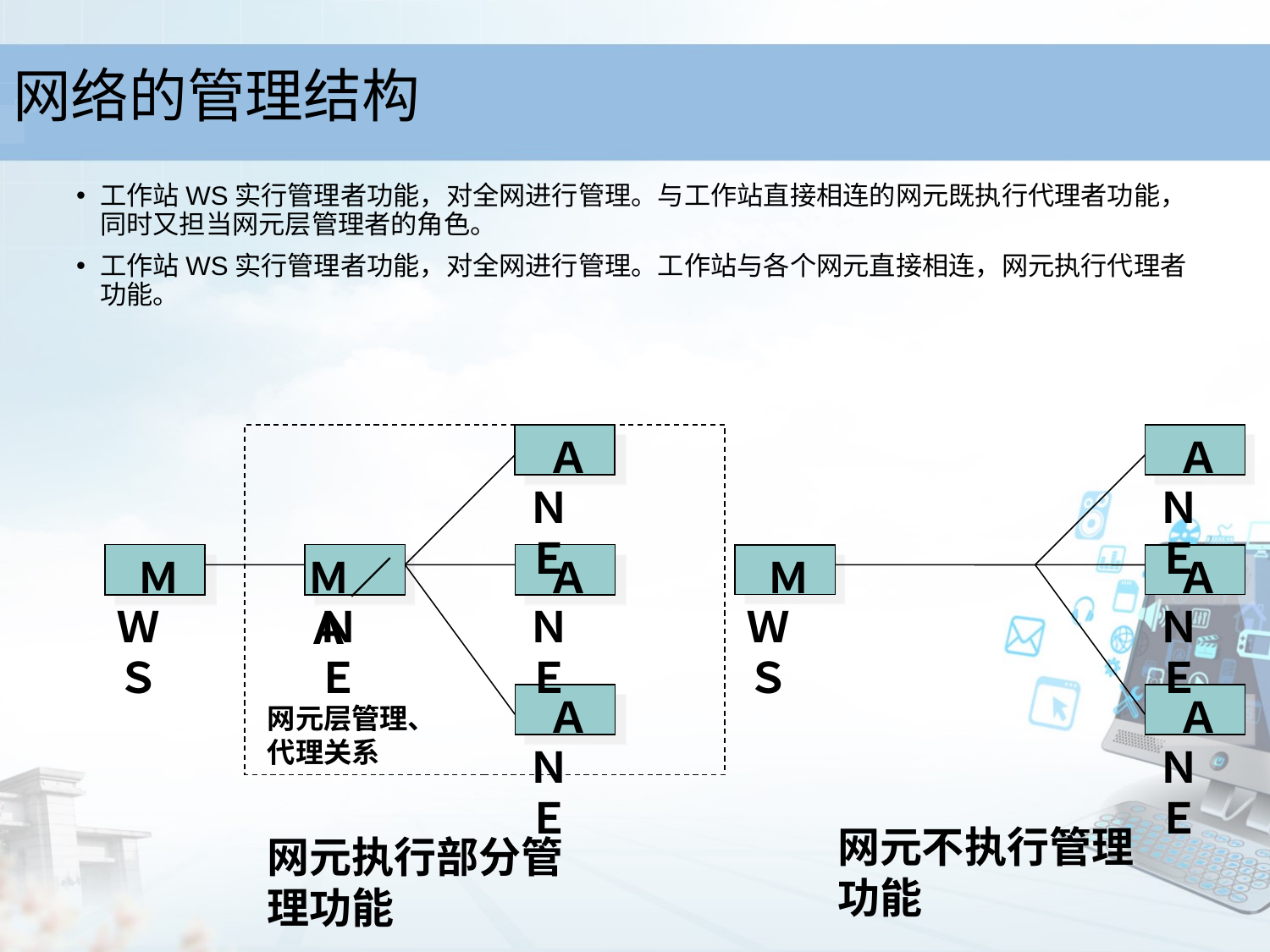

网络的管理结构
工作站WS实行管理者功能，对全网进行管理。与工作站直接相连的网元既执行代理者功能，同时又担当网元层管理者的角色。
工作站WS实行管理者功能，对全网进行管理。工作站与各个网元直接相连，网元执行代理者功能。

Ａ

ＮＥ

Ｍ
Ｍ／Ａ

Ａ

ＷＳ
ＮＥ
ＮＥ

Ａ
ＮＥ

Ａ

ＮＥ

Ｍ

Ａ

ＷＳ
ＮＥ

Ａ
网元层管理、代理关系
ＮＥ
网元不执行管理功能
网元执行部分管理功能